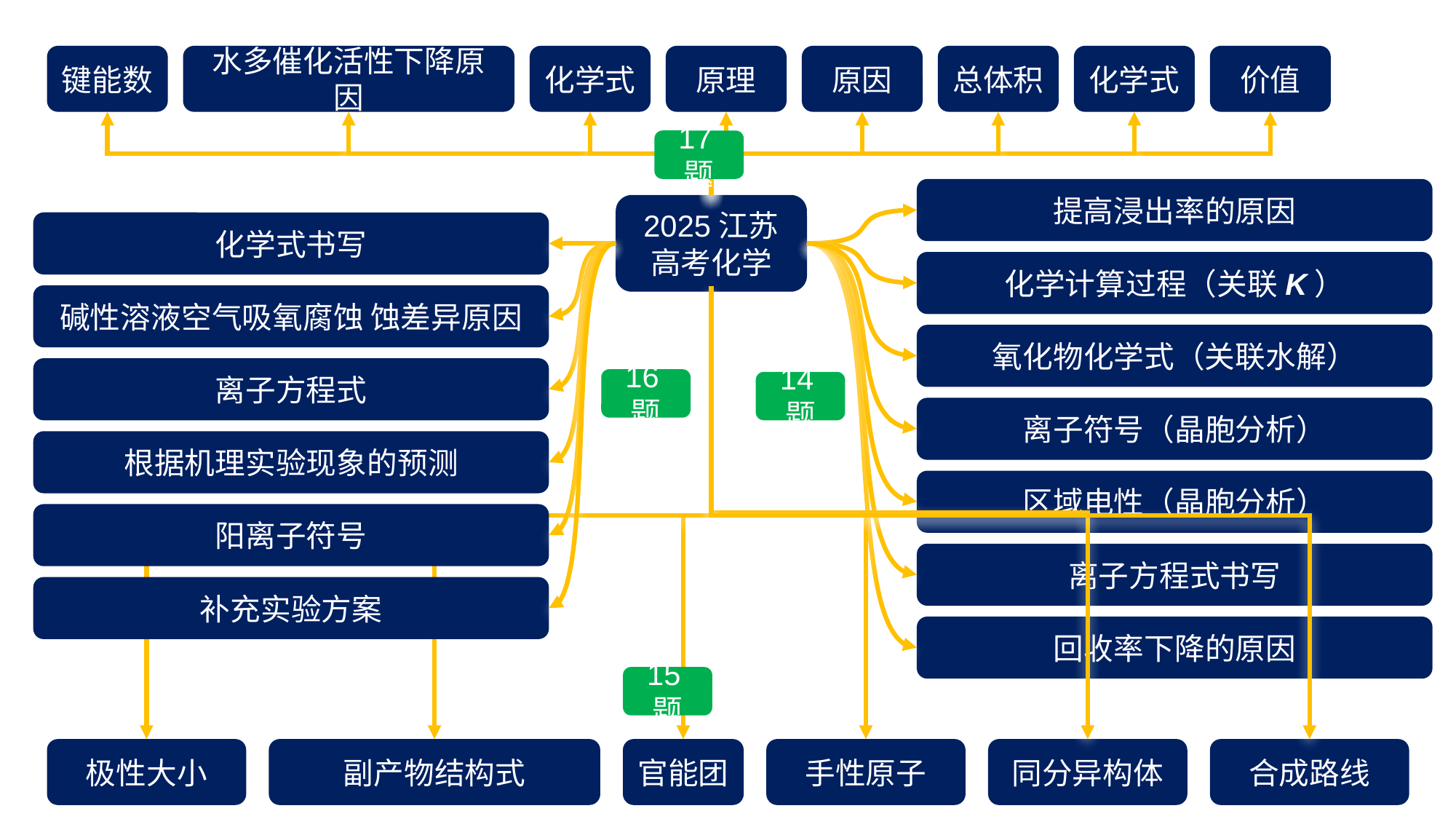

键能数
水多催化活性下降原因
化学式
原理
原因
总体积
化学式
价值
17题
提高浸出率的原因
2025江苏
高考化学
化学式书写
化学计算过程（关联K）
碱性溶液空气吸氧腐蚀 蚀差异原因
氧化物化学式（关联水解）
离子方程式
16题
14题
离子符号（晶胞分析）
根据机理实验现象的预测
区域电性（晶胞分析）
阳离子符号
离子方程式书写
补充实验方案
回收率下降的原因
15题
极性大小
副产物结构式
官能团
手性原子
同分异构体
合成路线